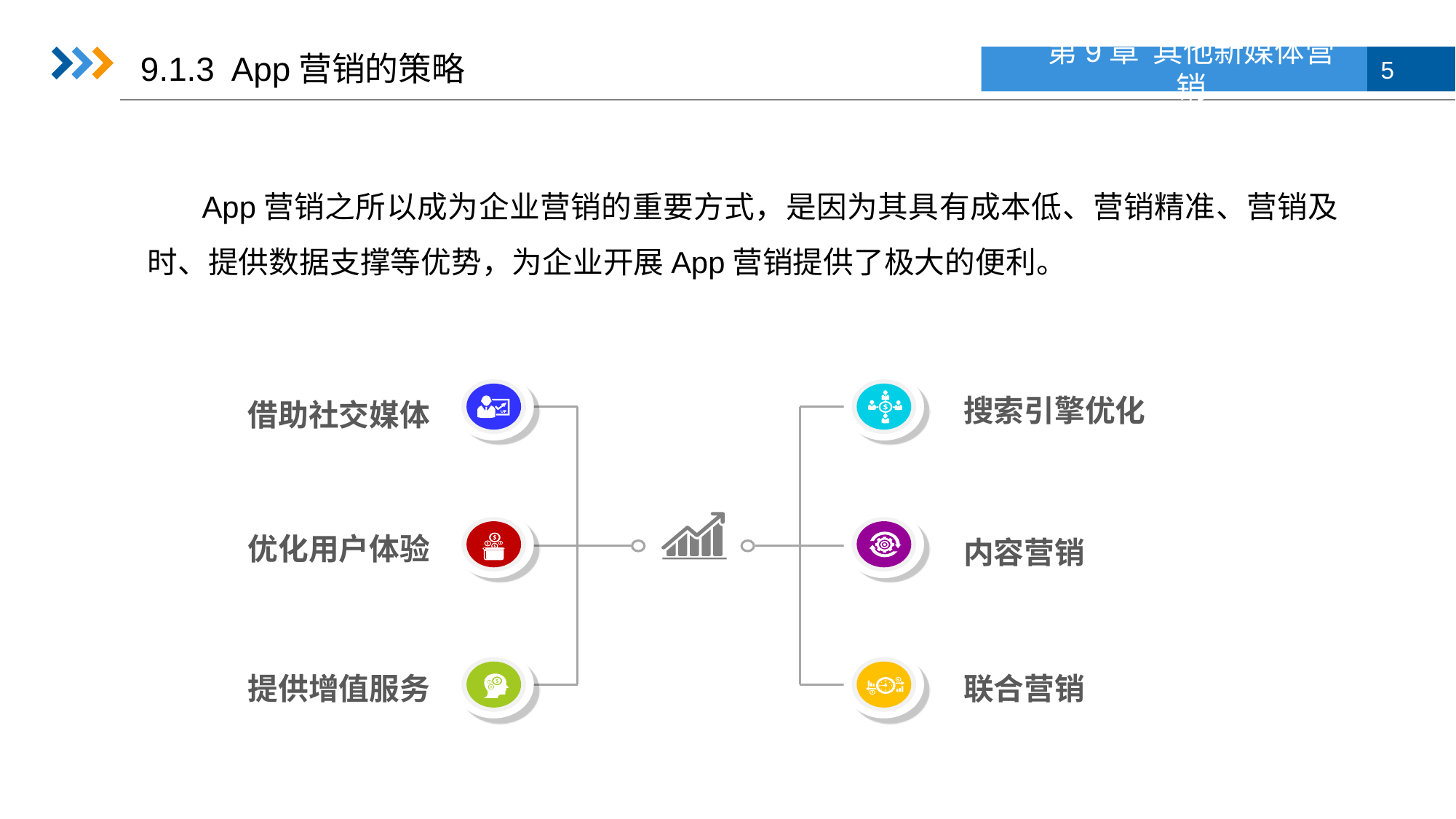

9.1.3  App营销的策略
App营销之所以成为企业营销的重要方式，是因为其具有成本低、营销精准、营销及时、提供数据支撑等优势，为企业开展App营销提供了极大的便利。

搜索引擎优化
借助社交媒体

优化用户体验
内容营销

提供增值服务
联合营销